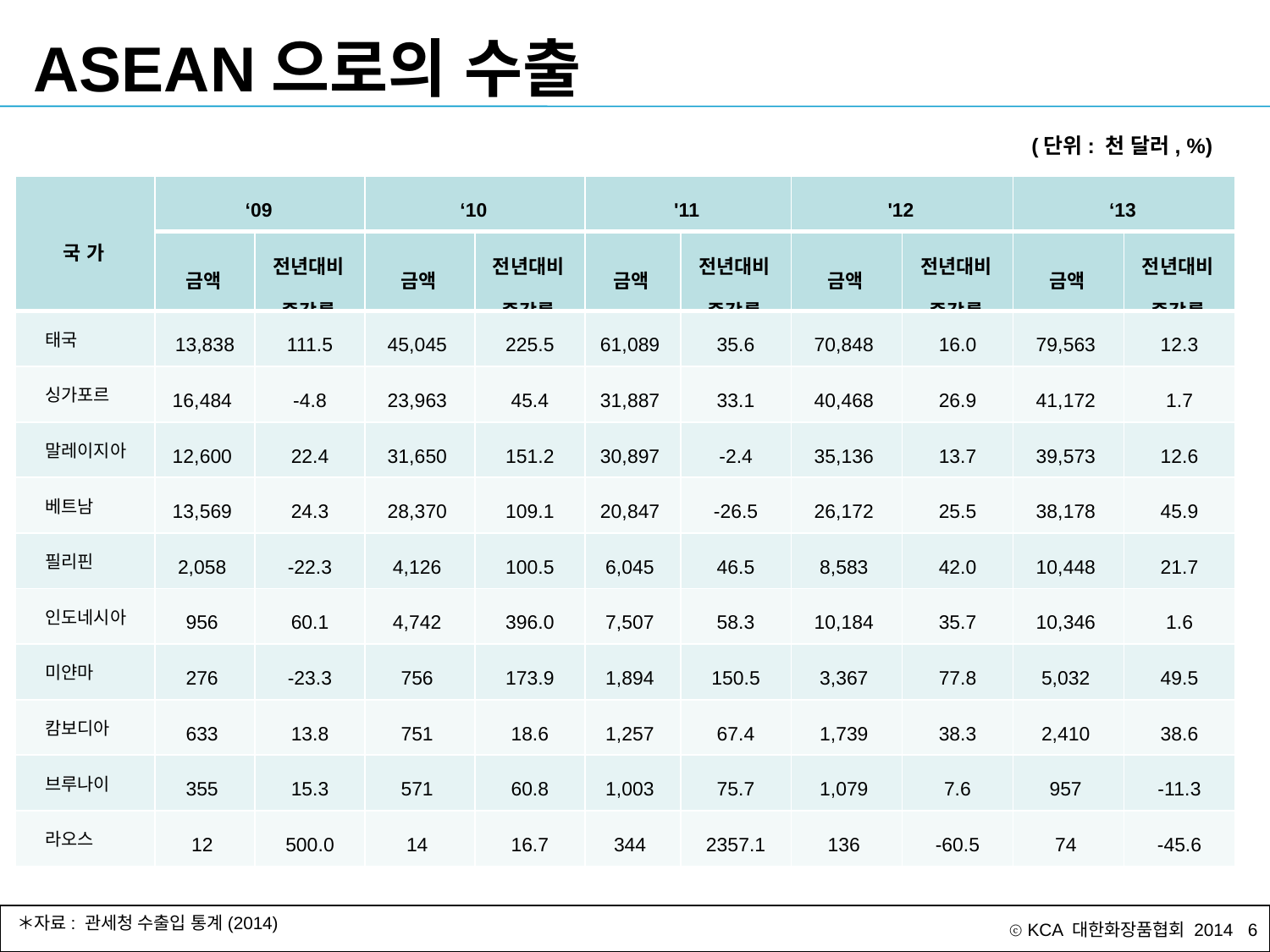

# ASEAN으로의 수출
(단위: 천 달러, %)
| 국 가 | ‘09 |  | ‘10 |  | '11 |  | '12 |  | ‘13 |  |
| --- | --- | --- | --- | --- | --- | --- | --- | --- | --- | --- |
|  | 금액 | 전년대비 증감률 | 금액 | 전년대비 증감률 | 금액 | 전년대비 증감률 | 금액 | 전년대비 증감률 | 금액 | 전년대비 증감률 |
| 태국 | 13,838 | 111.5 | 45,045 | 225.5 | 61,089 | 35.6 | 70,848 | 16.0 | 79,563 | 12.3 |
| 싱가포르 | 16,484 | -4.8 | 23,963 | 45.4 | 31,887 | 33.1 | 40,468 | 26.9 | 41,172 | 1.7 |
| 말레이지아 | 12,600 | 22.4 | 31,650 | 151.2 | 30,897 | -2.4 | 35,136 | 13.7 | 39,573 | 12.6 |
| 베트남 | 13,569 | 24.3 | 28,370 | 109.1 | 20,847 | -26.5 | 26,172 | 25.5 | 38,178 | 45.9 |
| 필리핀 | 2,058 | -22.3 | 4,126 | 100.5 | 6,045 | 46.5 | 8,583 | 42.0 | 10,448 | 21.7 |
| 인도네시아 | 956 | 60.1 | 4,742 | 396.0 | 7,507 | 58.3 | 10,184 | 35.7 | 10,346 | 1.6 |
| 미얀마 | 276 | -23.3 | 756 | 173.9 | 1,894 | 150.5 | 3,367 | 77.8 | 5,032 | 49.5 |
| 캄보디아 | 633 | 13.8 | 751 | 18.6 | 1,257 | 67.4 | 1,739 | 38.3 | 2,410 | 38.6 |
| 브루나이 | 355 | 15.3 | 571 | 60.8 | 1,003 | 75.7 | 1,079 | 7.6 | 957 | -11.3 |
| 라오스 | 12 | 500.0 | 14 | 16.7 | 344 | 2357.1 | 136 | -60.5 | 74 | -45.6 |
＊자료: 관세청 수출입 통계(2014)